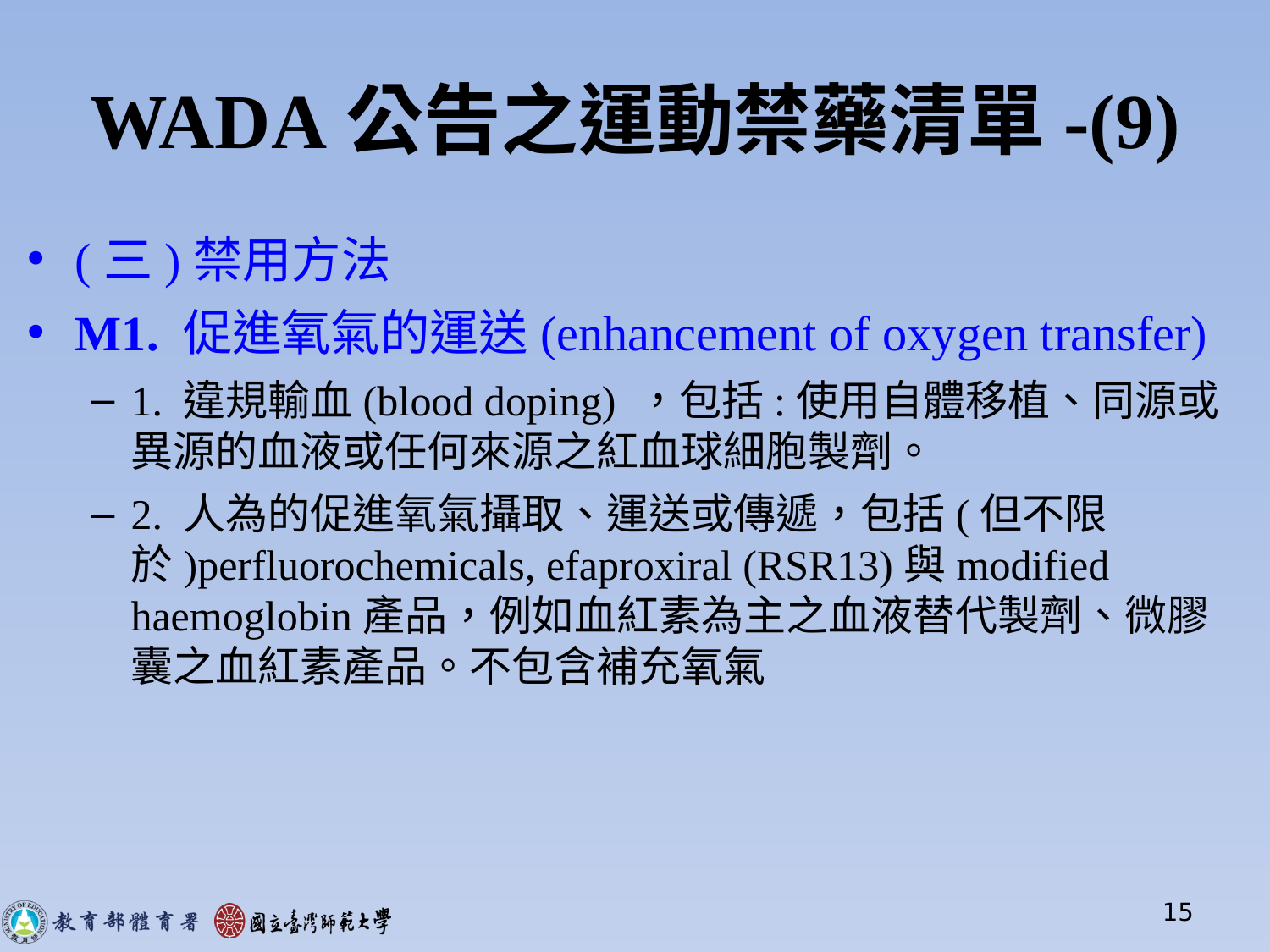

# WADA公告之運動禁藥清單-(9)
(三)禁用方法
M1. 促進氧氣的運送(enhancement of oxygen transfer)
1. 違規輸血(blood doping) ，包括:使用自體移植、同源或異源的血液或任何來源之紅血球細胞製劑。
2. 人為的促進氧氣攝取、運送或傳遞，包括(但不限於)perfluorochemicals, efaproxiral (RSR13)與modified haemoglobin產品，例如血紅素為主之血液替代製劑、微膠囊之血紅素產品。不包含補充氧氣

15